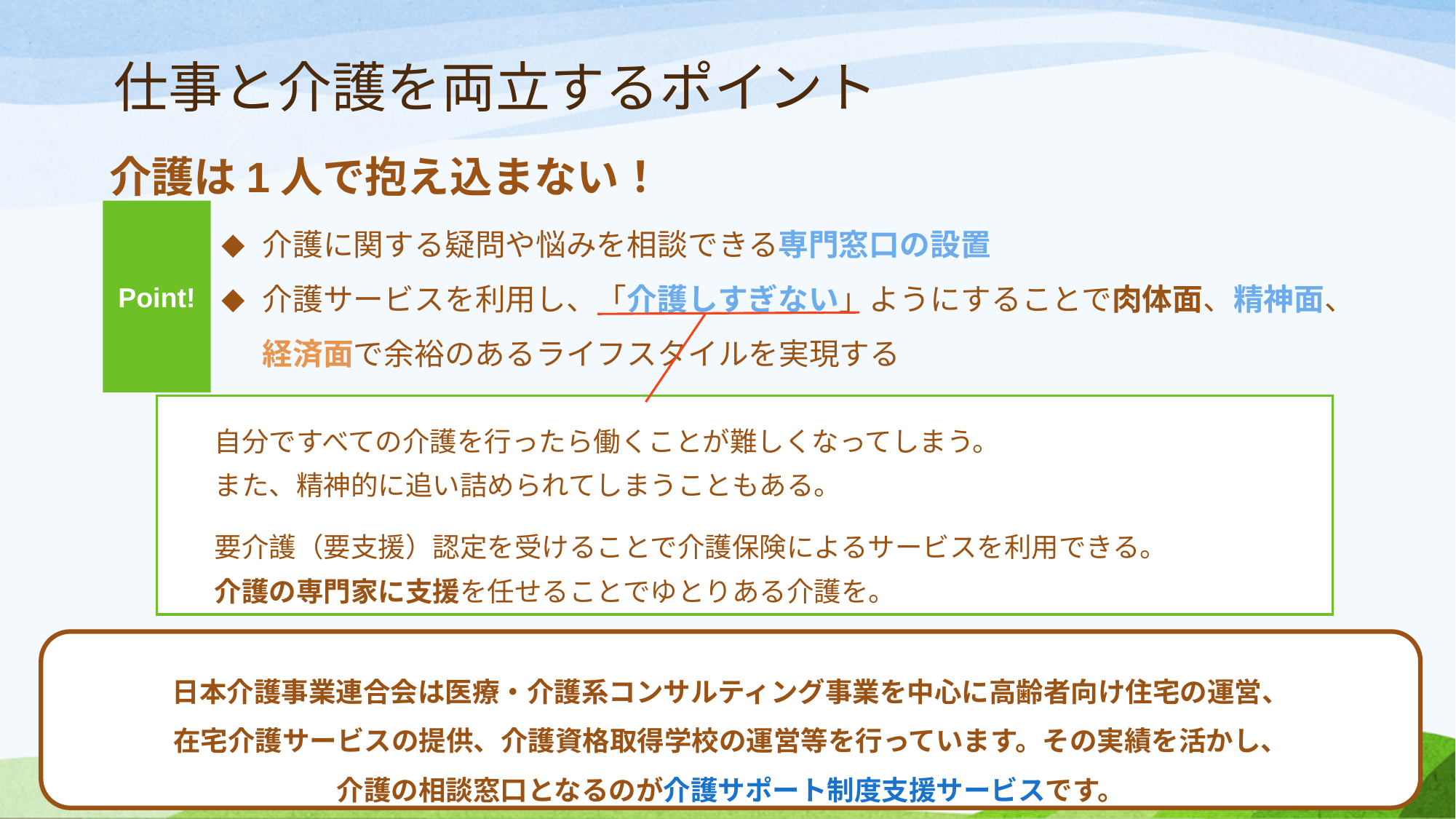

仕事と介護を両立するポイント
介護は1人で抱え込まない！
Point!
介護に関する疑問や悩みを相談できる専門窓口の設置
介護サービスを利用し、「介護しすぎない」ようにすることで肉体面、精神面、経済面で余裕のあるライフスタイルを実現する

自分ですべての介護を行ったら働くことが難しくなってしまう。
また、精神的に追い詰められてしまうこともある。
要介護（要支援）認定を受けることで介護保険によるサービスを利用できる。
介護の専門家に支援を任せることでゆとりある介護を。
日本介護事業連合会は医療・介護系コンサルティング事業を中心に高齢者向け住宅の運営、
在宅介護サービスの提供、介護資格取得学校の運営等を行っています。その実績を活かし、
介護の相談窓口となるのが介護サポート制度支援サービスです。